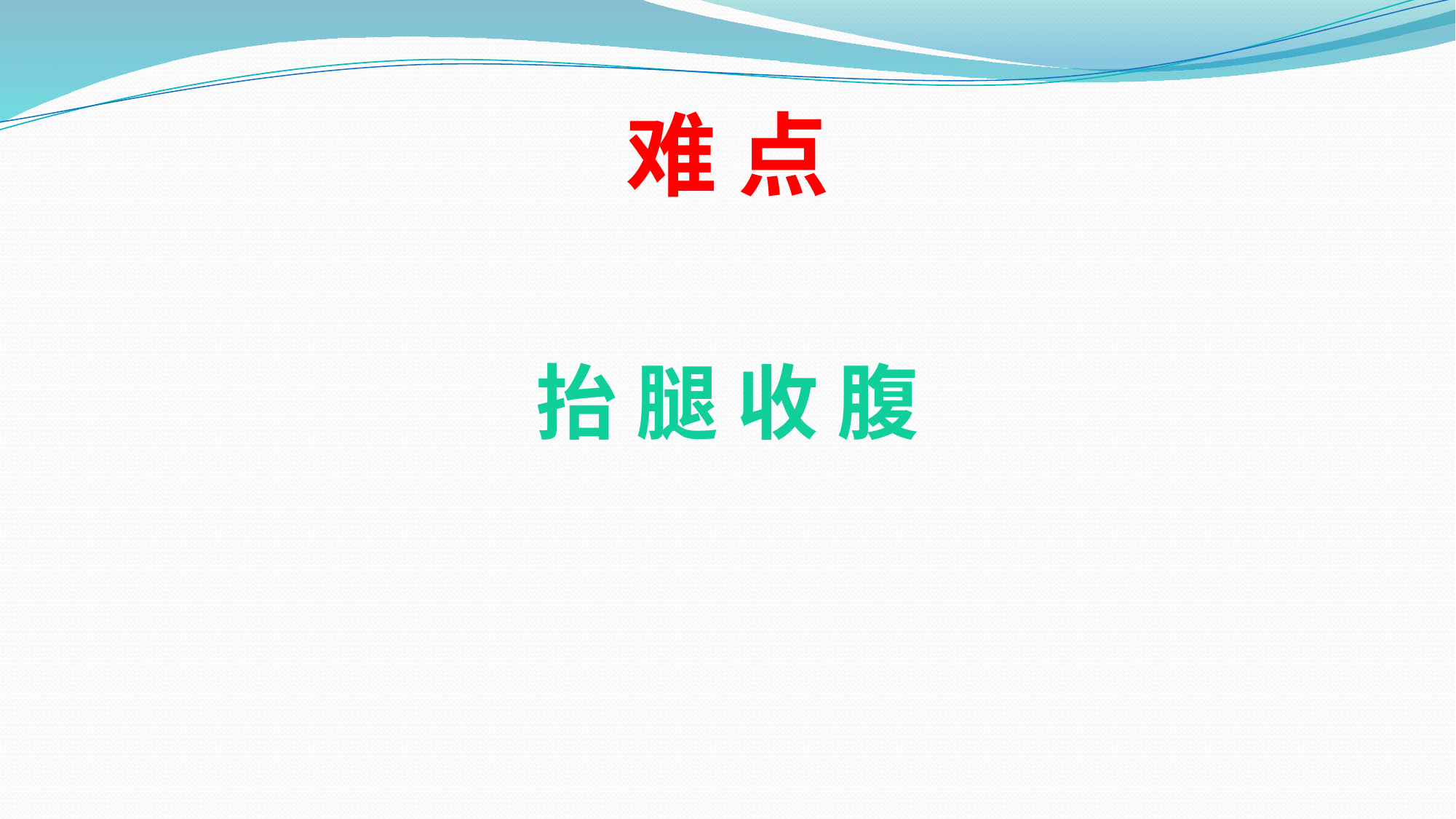

# 难 点

抬 腿 收 腹